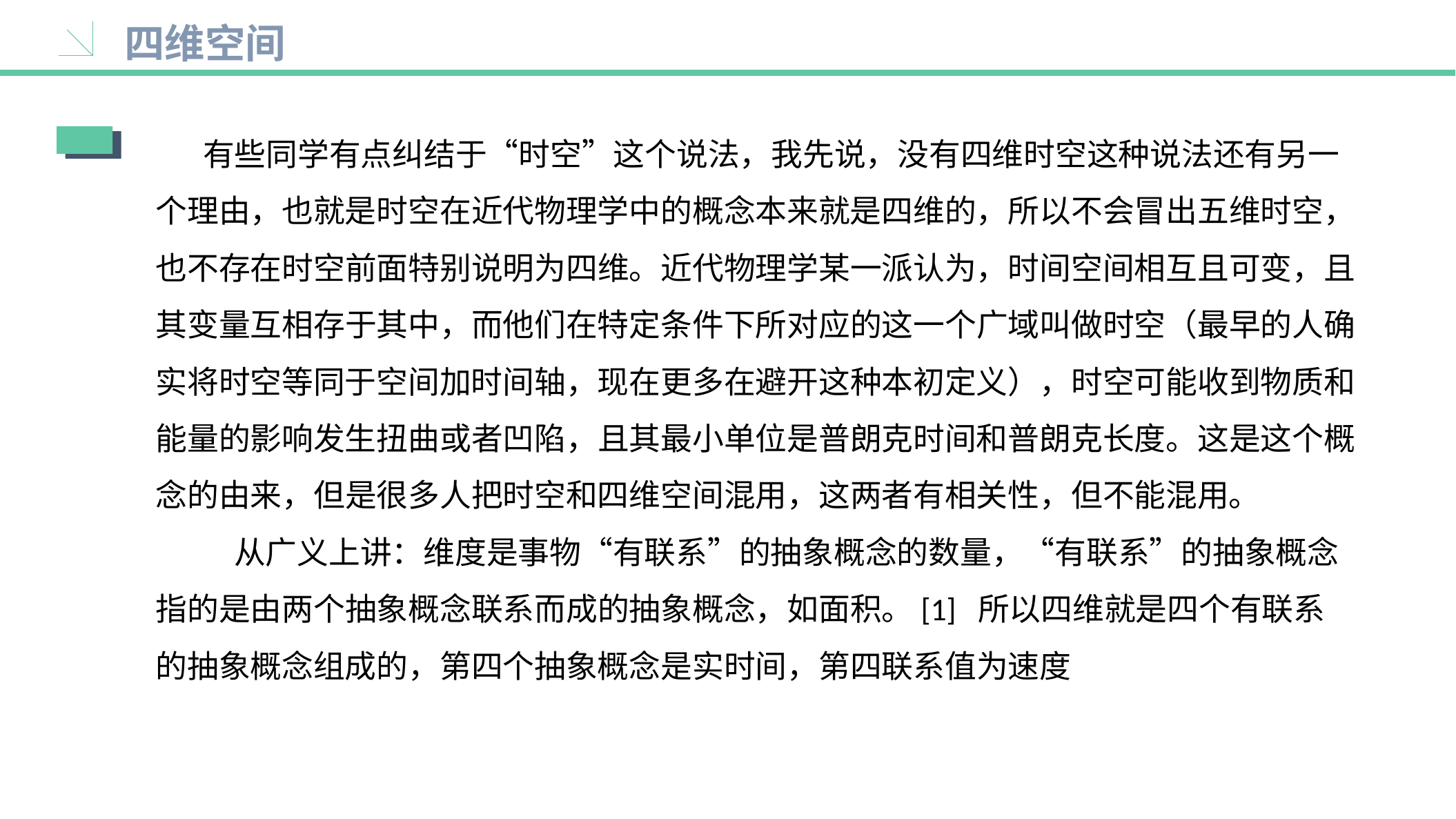

四维空间

       有些同学有点纠结于“时空”这个说法，我先说，没有四维时空这种说法还有另一个理由，也就是时空在近代物理学中的概念本来就是四维的，所以不会冒出五维时空，也不存在时空前面特别说明为四维。近代物理学某一派认为，时间空间相互且可变，且其变量互相存于其中，而他们在特定条件下所对应的这一个广域叫做时空（最早的人确实将时空等同于空间加时间轴，现在更多在避开这种本初定义），时空可能收到物质和能量的影响发生扭曲或者凹陷，且其最小单位是普朗克时间和普朗克长度。这是这个概念的由来，但是很多人把时空和四维空间混用，这两者有相关性，但不能混用。
          从广义上讲：维度是事物“有联系”的抽象概念的数量，“有联系”的抽象概念指的是由两个抽象概念联系而成的抽象概念，如面积。[1]  所以四维就是四个有联系的抽象概念组成的，第四个抽象概念是实时间，第四联系值为速度